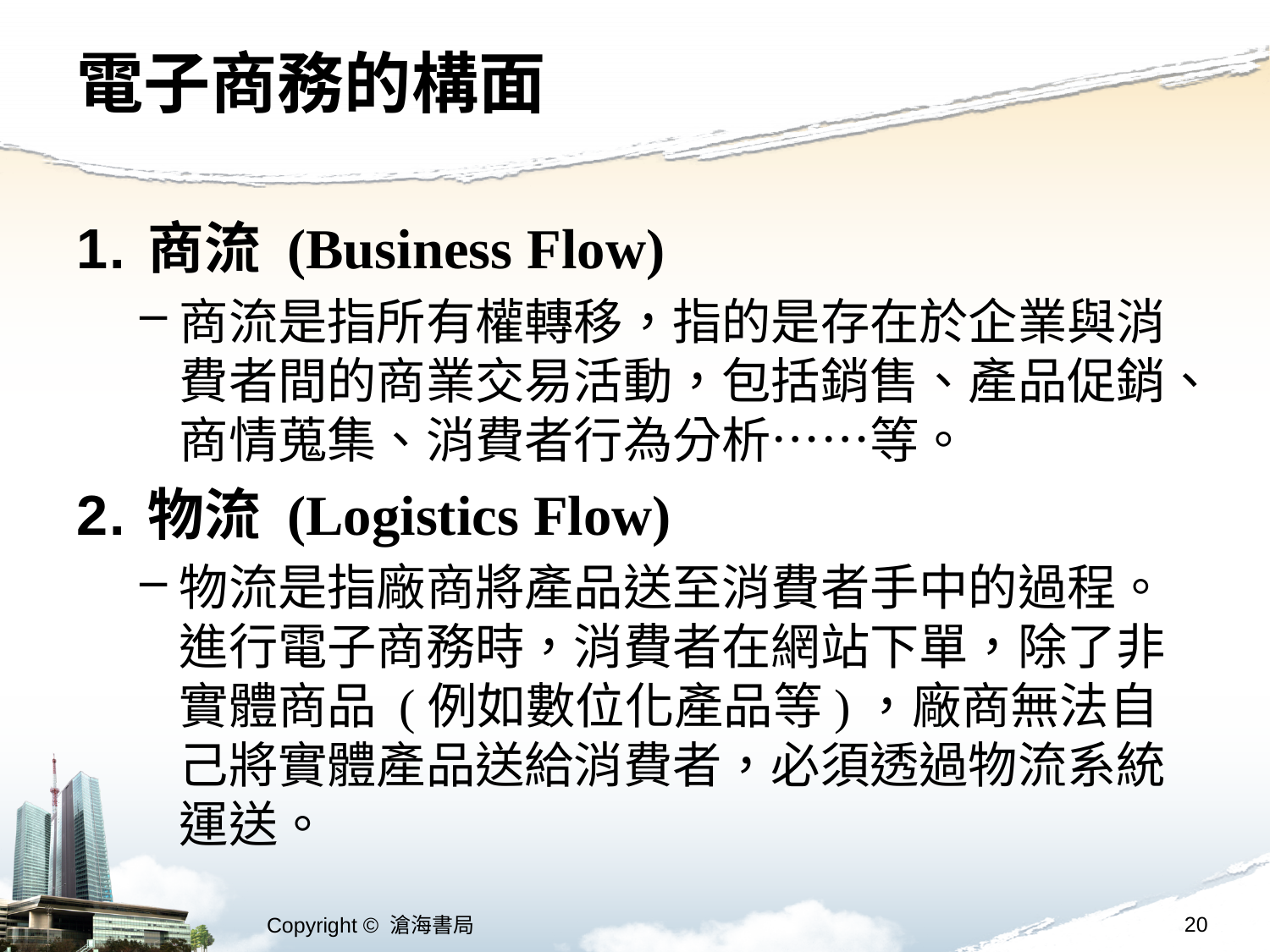

# 電子商務的構面
商流 (Business Flow)
商流是指所有權轉移，指的是存在於企業與消費者間的商業交易活動，包括銷售、產品促銷、商情蒐集、消費者行為分析……等。
物流 (Logistics Flow)
物流是指廠商將產品送至消費者手中的過程。進行電子商務時，消費者在網站下單，除了非實體商品 (例如數位化產品等)，廠商無法自己將實體產品送給消費者，必須透過物流系統運送。
20
Copyright © 滄海書局